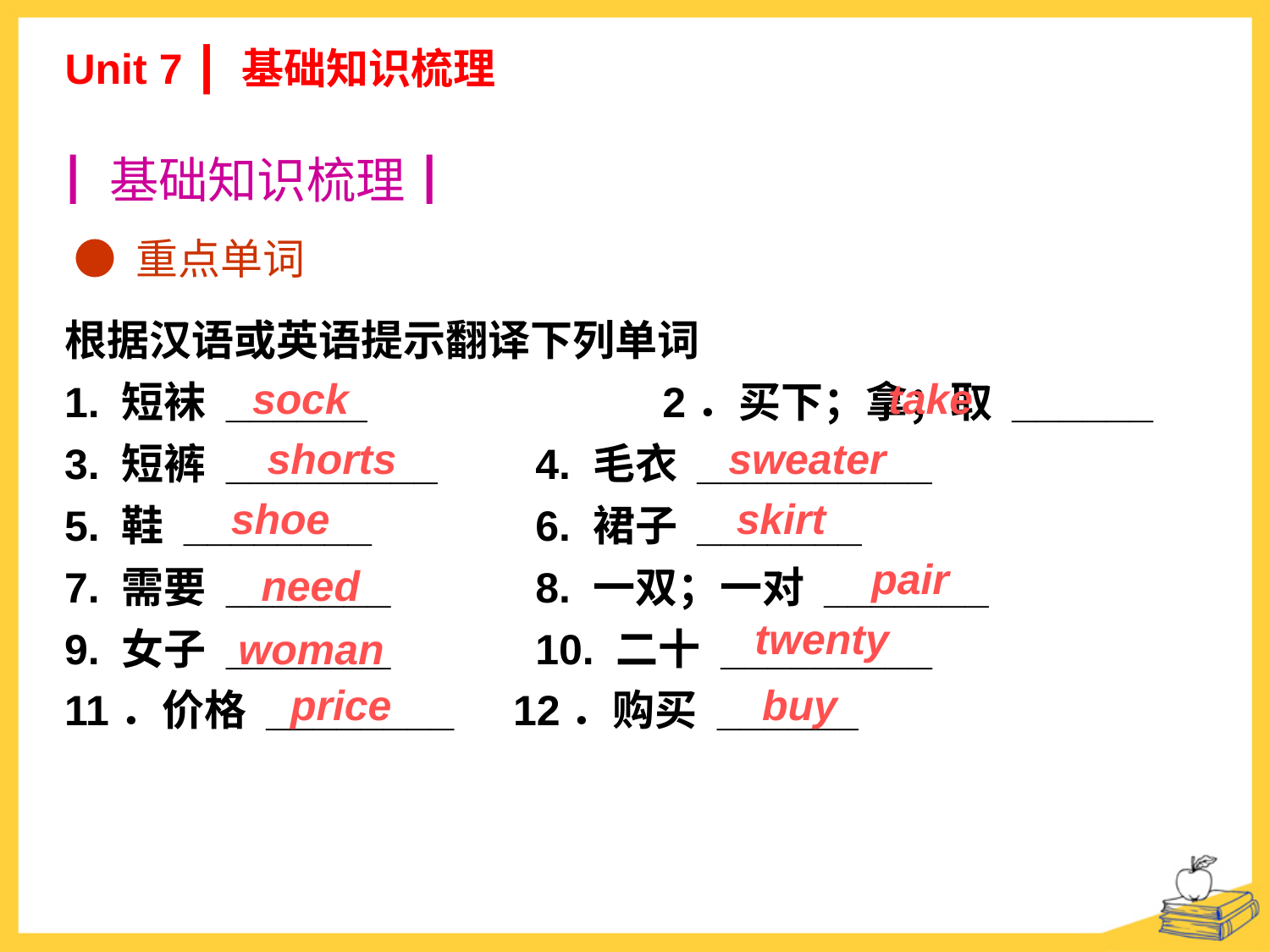

Unit 7 ┃ 基础知识梳理
┃基础知识梳理┃
● 重点单词
根据汉语或英语提示翻译下列单词
1. 短袜 ______　		2．买下；拿；取 ______
3. 短裤 _________	4. 毛衣 __________
5. 鞋 ________		6. 裙子 _______
7. 需要 _______		8. 一双；一对 _______
9. 女子 _______		10. 二十 _________
11．价格 ________     12．购买 ______
sock
take
shorts
sweater
shoe
skirt
pair
need
twenty
woman
price
buy